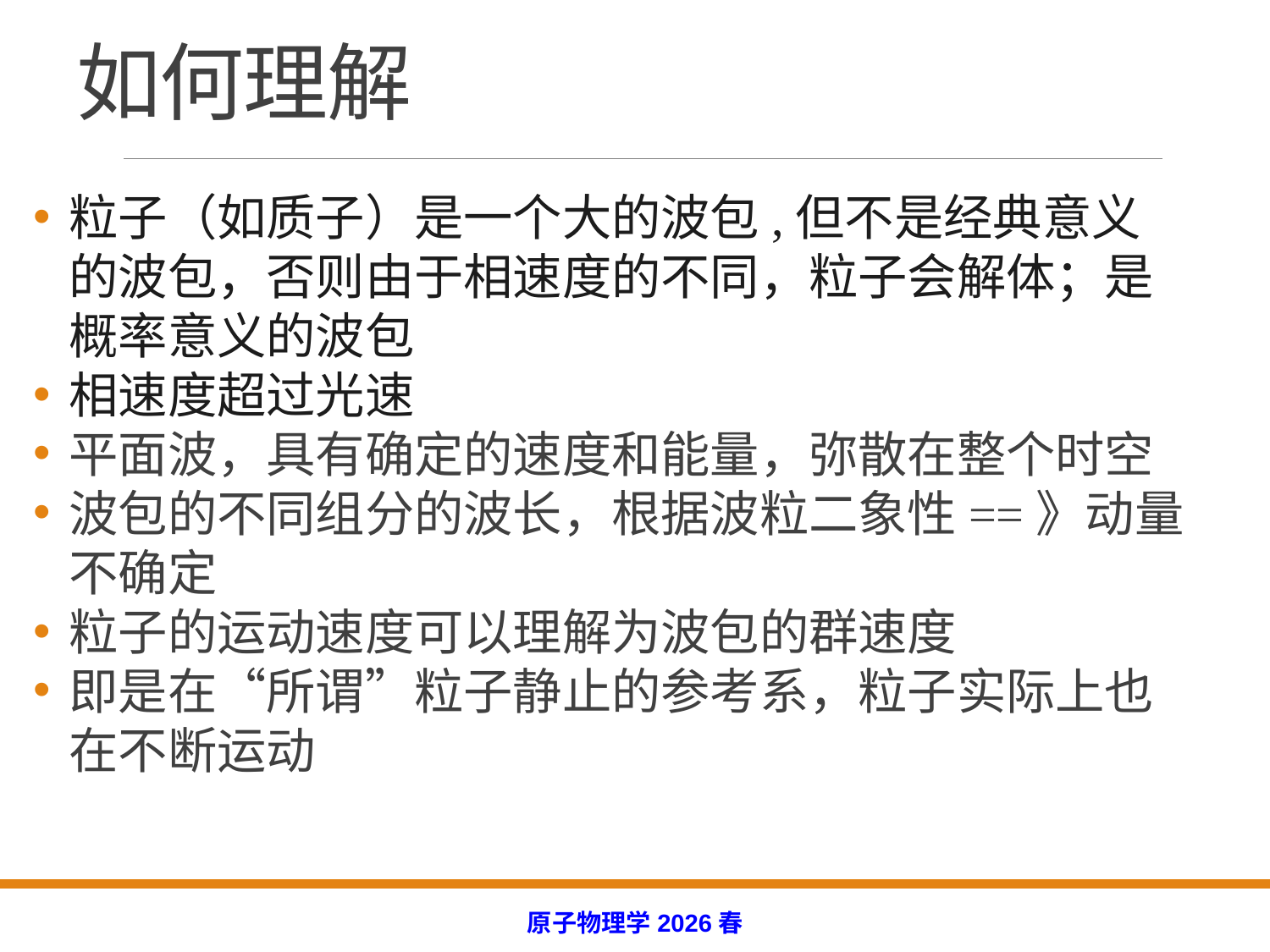

# 如何理解
粒子（如质子）是一个大的波包,但不是经典意义的波包，否则由于相速度的不同，粒子会解体；是概率意义的波包
相速度超过光速
平面波，具有确定的速度和能量，弥散在整个时空
波包的不同组分的波长，根据波粒二象性==》动量不确定
粒子的运动速度可以理解为波包的群速度
即是在“所谓”粒子静止的参考系，粒子实际上也在不断运动
原子物理学2026春
25